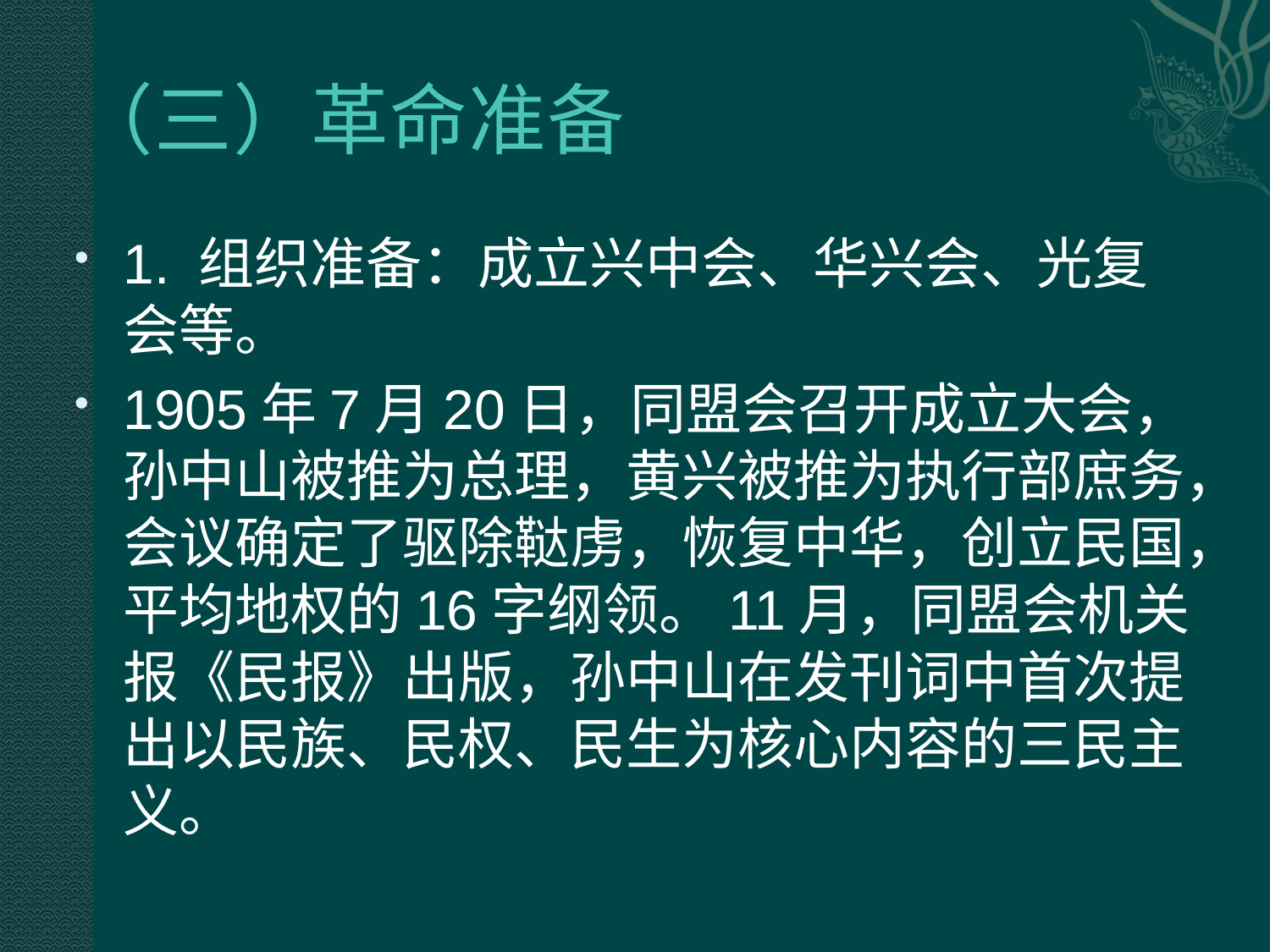

# （三）革命准备
1. 组织准备：成立兴中会、华兴会、光复会等。
1905年7月20日，同盟会召开成立大会，孙中山被推为总理，黄兴被推为执行部庶务，会议确定了驱除鞑虏，恢复中华，创立民国，平均地权的16字纲领。11月，同盟会机关报《民报》出版，孙中山在发刊词中首次提出以民族、民权、民生为核心内容的三民主义。